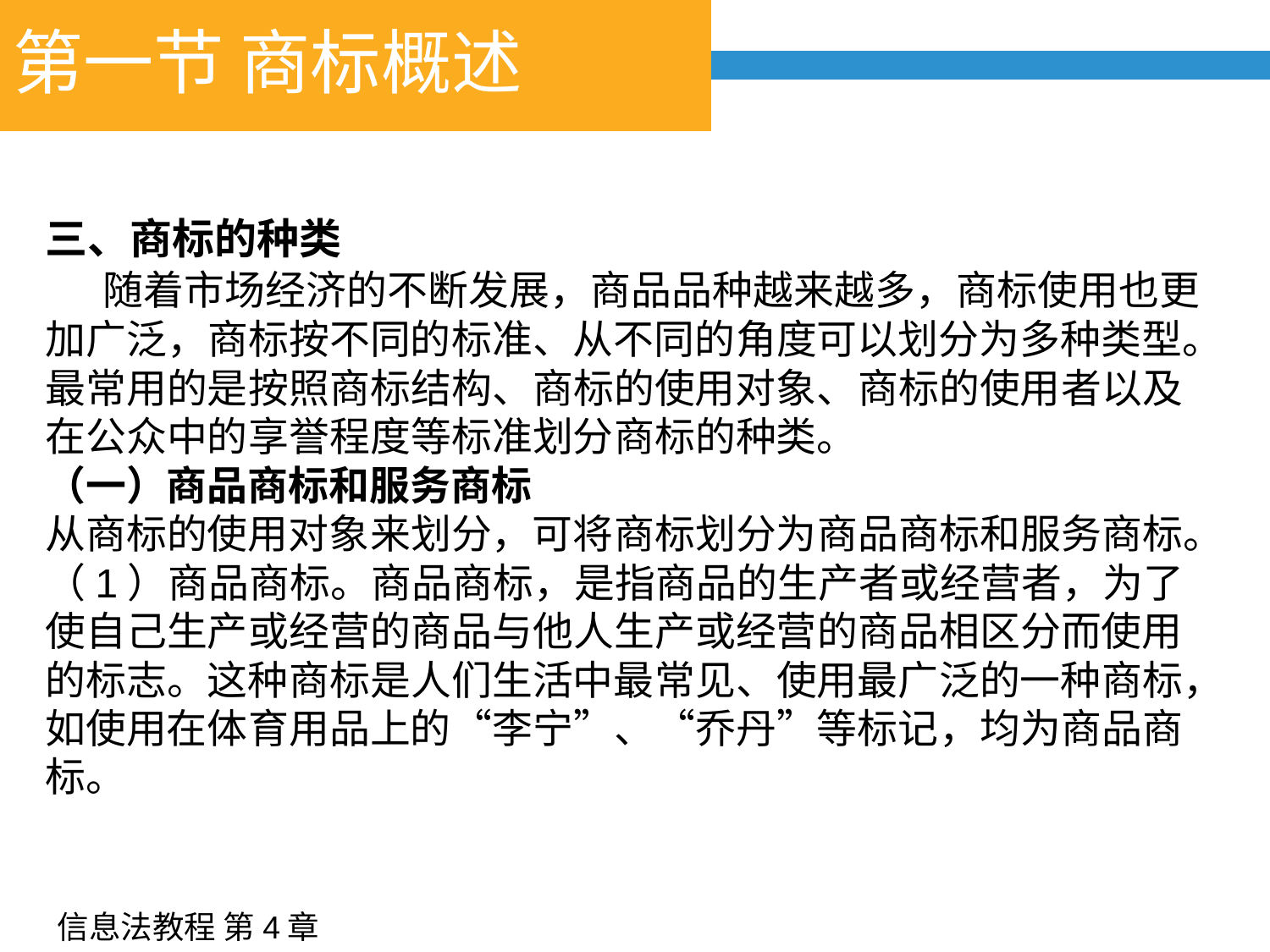

# 第一节 商标概述
三、商标的种类
     随着市场经济的不断发展，商品品种越来越多，商标使用也更加广泛，商标按不同的标准、从不同的角度可以划分为多种类型。最常用的是按照商标结构、商标的使用对象、商标的使用者以及在公众中的享誉程度等标准划分商标的种类。
（一）商品商标和服务商标
从商标的使用对象来划分，可将商标划分为商品商标和服务商标。
（1）商品商标。商品商标，是指商品的生产者或经营者，为了使自己生产或经营的商品与他人生产或经营的商品相区分而使用的标志。这种商标是人们生活中最常见、使用最广泛的一种商标，如使用在体育用品上的“李宁”、“乔丹”等标记，均为商品商标。
信息法教程 第4章